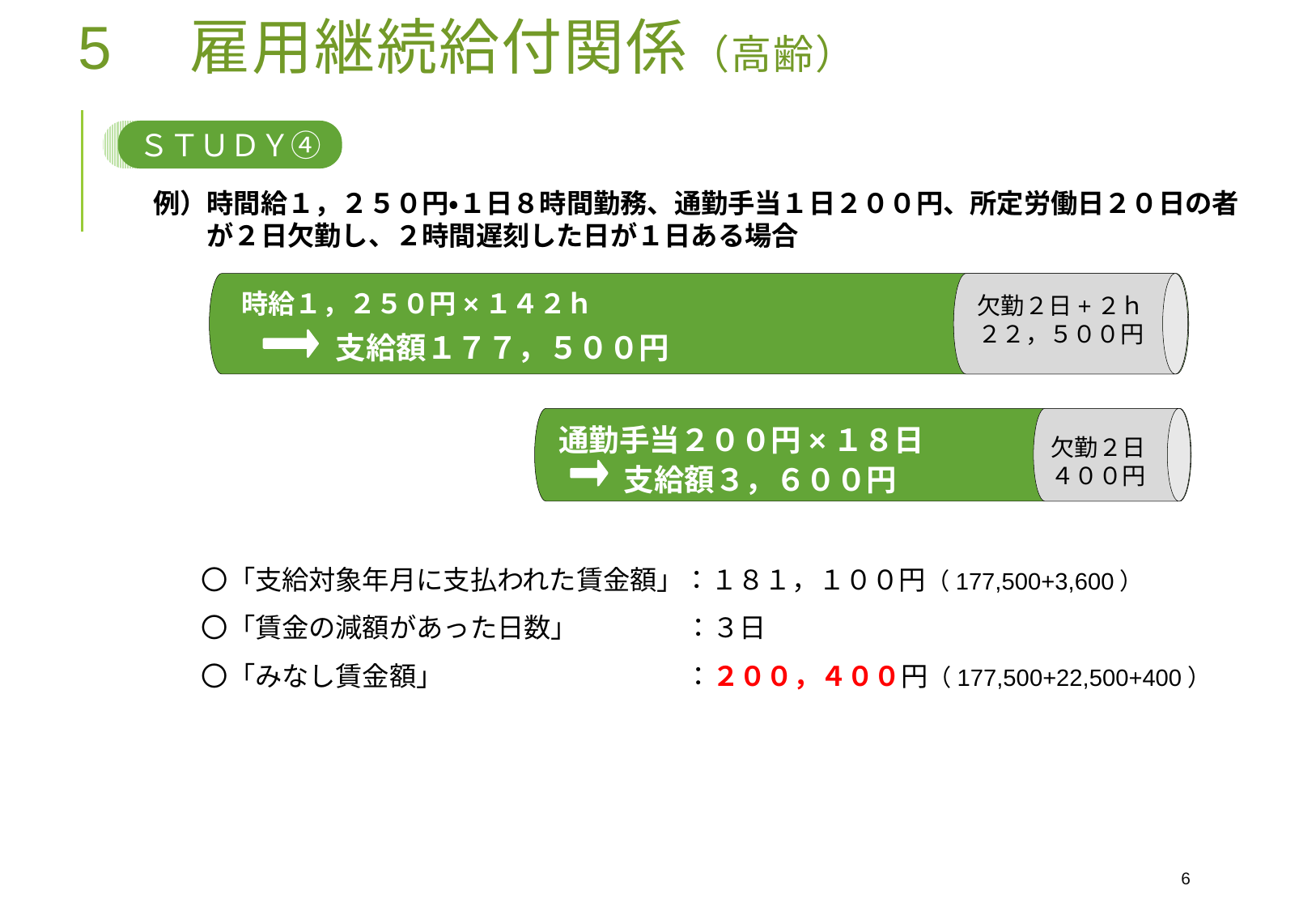

5　雇用継続給付関係（高齢）

ＳＴＵＤＹ④
例）時間給１，２５０円・１日８時間勤務、通勤手当１日２００円、所定労働日２０日の者
　　が２日欠勤し、２時間遅刻した日が１日ある場合

時給１，２５０円×１４２ｈ
欠勤２日+２ｈ
２２，５００円

支給額１７７，５００円

通勤手当２００円×１８日
欠勤２日
４００円

支給額３，６００円
〇「支給対象年月に支払われた賃金額」：１８１，１００円（177,500+3,600）
〇「賃金の減額があった日数」　　　　：３日
〇「みなし賃金額」　　　　　　　　　：２００，４００円（177,500+22,500+400）
6